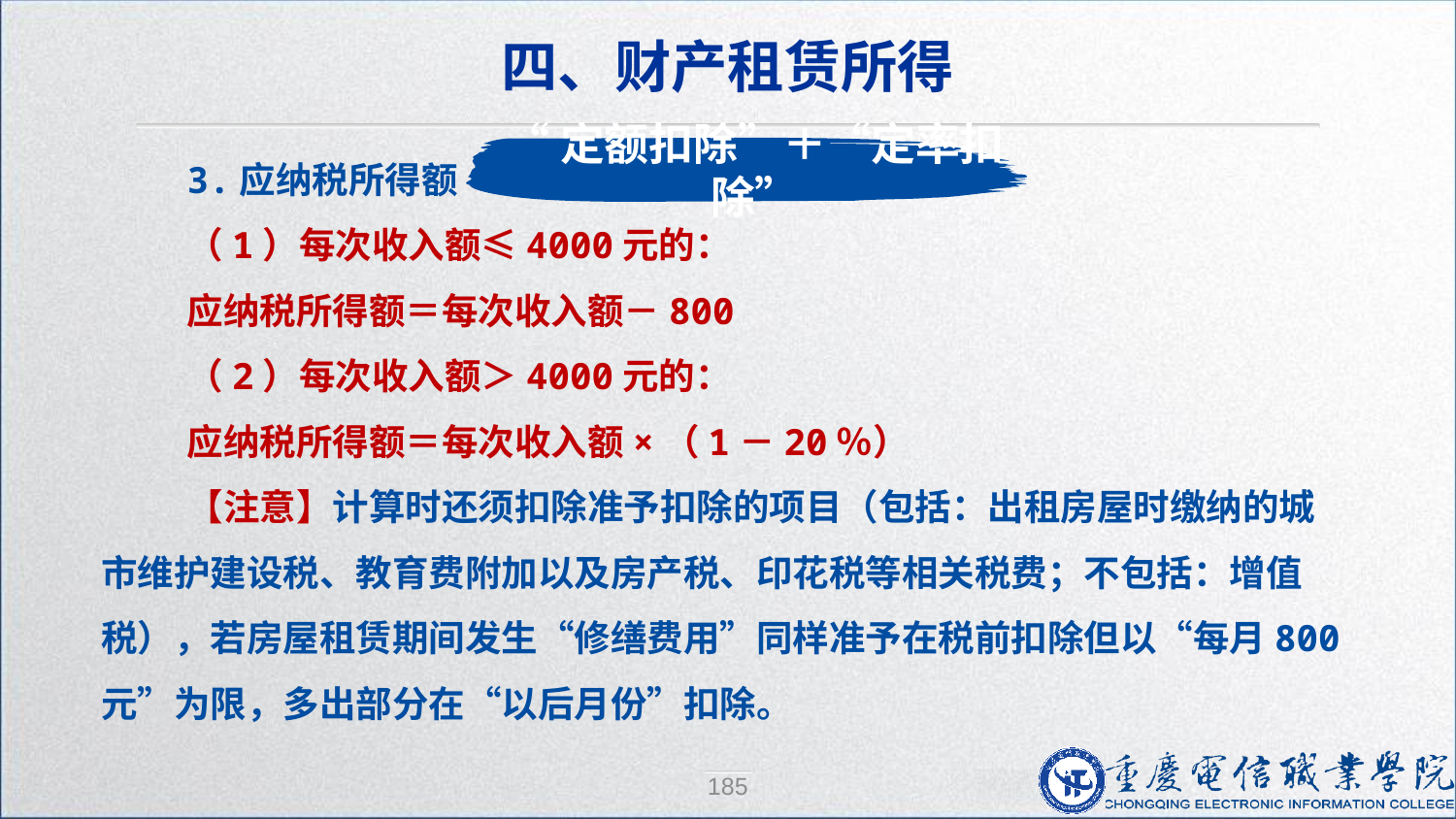

“定额扣除”＋“定率扣除”

四、财产租赁所得
3.应纳税所得额
（1）每次收入额≤4000元的：
应纳税所得额＝每次收入额－800
（2）每次收入额＞4000元的：
应纳税所得额＝每次收入额×（1－20％）
【注意】计算时还须扣除准予扣除的项目（包括：出租房屋时缴纳的城市维护建设税、教育费附加以及房产税、印花税等相关税费；不包括：增值税），若房屋租赁期间发生“修缮费用”同样准予在税前扣除但以“每月800元”为限，多出部分在“以后月份”扣除。
185